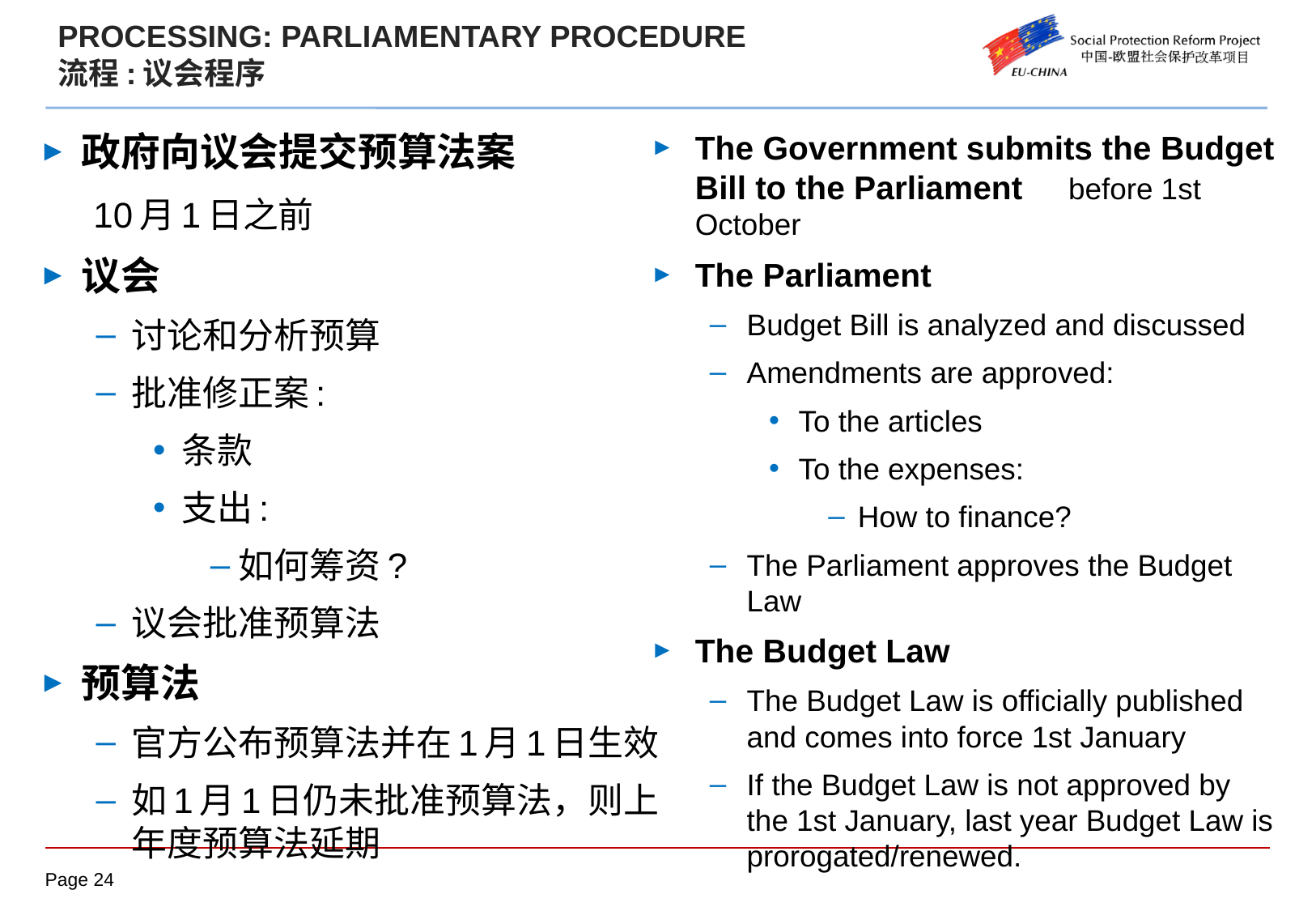

# PROCESSING: PARLIAMENTARY PROCEDURE 流程:议会程序
政府向议会提交预算法案
     10月1日之前
议会
讨论和分析预算
批准修正案:
条款
支出:
如何筹资?
议会批准预算法
预算法
官方公布预算法并在1月1日生效
如1月1日仍未批准预算法，则上年度预算法延期
The Government submits the Budget Bill to the Parliament     before 1st October
The Parliament
Budget Bill is analyzed and discussed
Amendments are approved:
To the articles
To the expenses:
How to finance?
The Parliament approves the Budget Law
The Budget Law
The Budget Law is officially published and comes into force 1st January
If the Budget Law is not approved by the 1st January, last year Budget Law is prorogated/renewed.